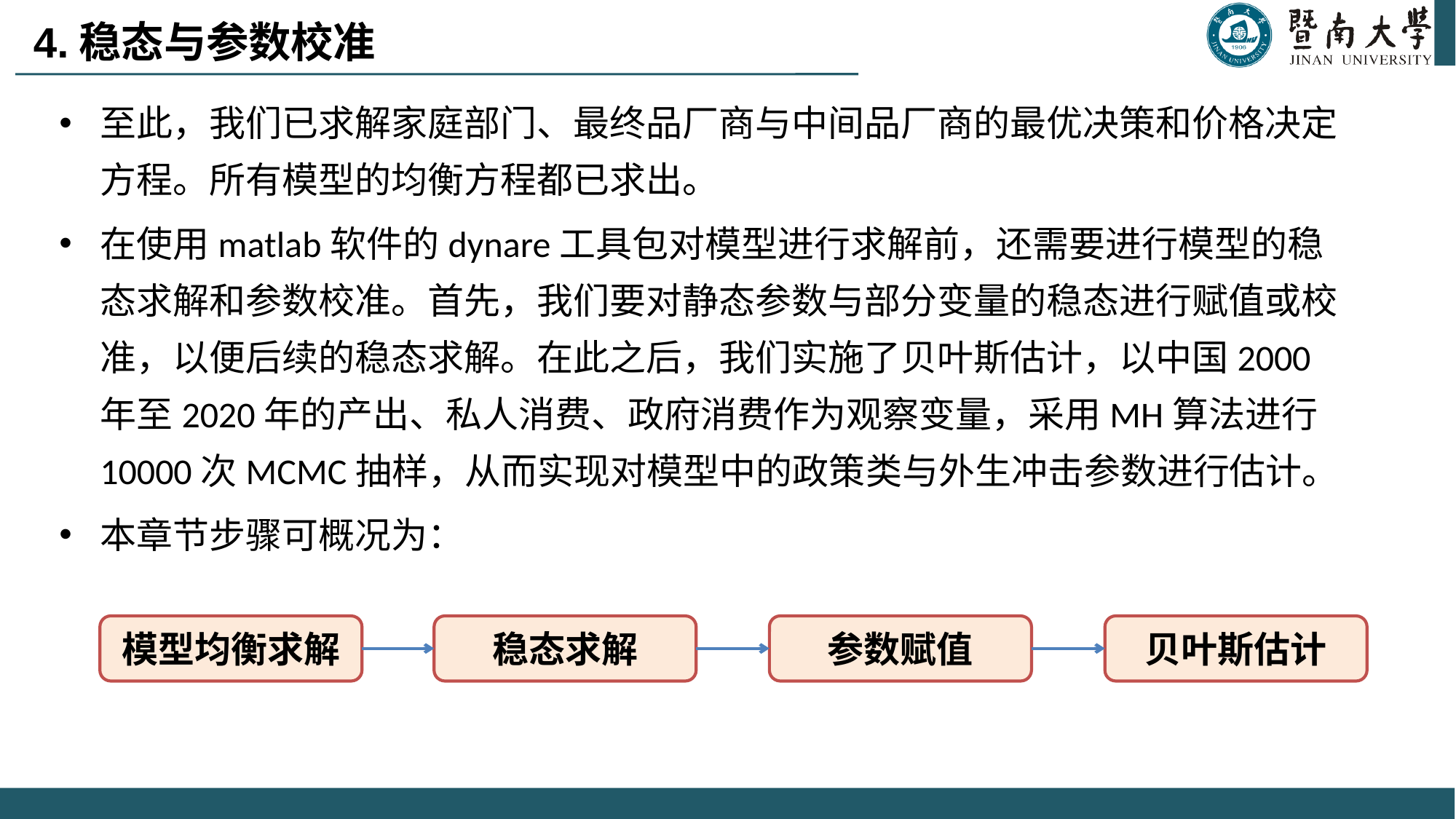

4.稳态与参数校准
至此，我们已求解家庭部门、最终品厂商与中间品厂商的最优决策和价格决定方程。所有模型的均衡方程都已求出。
在使用matlab软件的dynare工具包对模型进行求解前，还需要进行模型的稳态求解和参数校准。首先，我们要对静态参数与部分变量的稳态进行赋值或校准，以便后续的稳态求解。在此之后，我们实施了贝叶斯估计，以中国2000年至2020年的产出、私人消费、政府消费作为观察变量，采用MH算法进行10000次MCMC抽样，从而实现对模型中的政策类与外生冲击参数进行估计。
本章节步骤可概况为：

模型均衡求解
稳态求解
参数赋值
贝叶斯估计